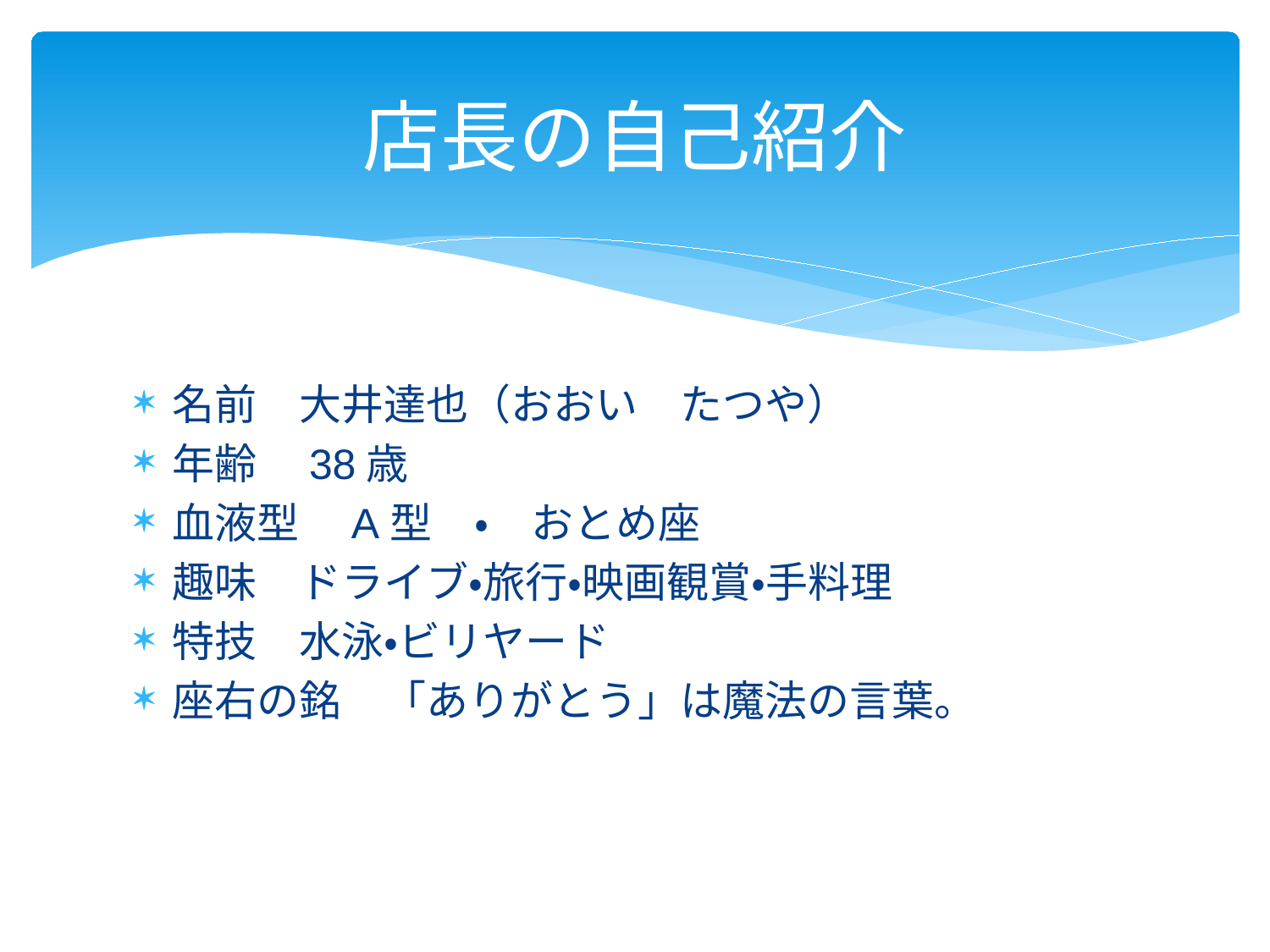

# 店長の自己紹介
名前　大井達也（おおい　たつや）
年齢　38歳
血液型　A型　・　おとめ座
趣味　ドライブ・旅行・映画観賞・手料理
特技　水泳・ビリヤード
座右の銘　「ありがとう」は魔法の言葉。